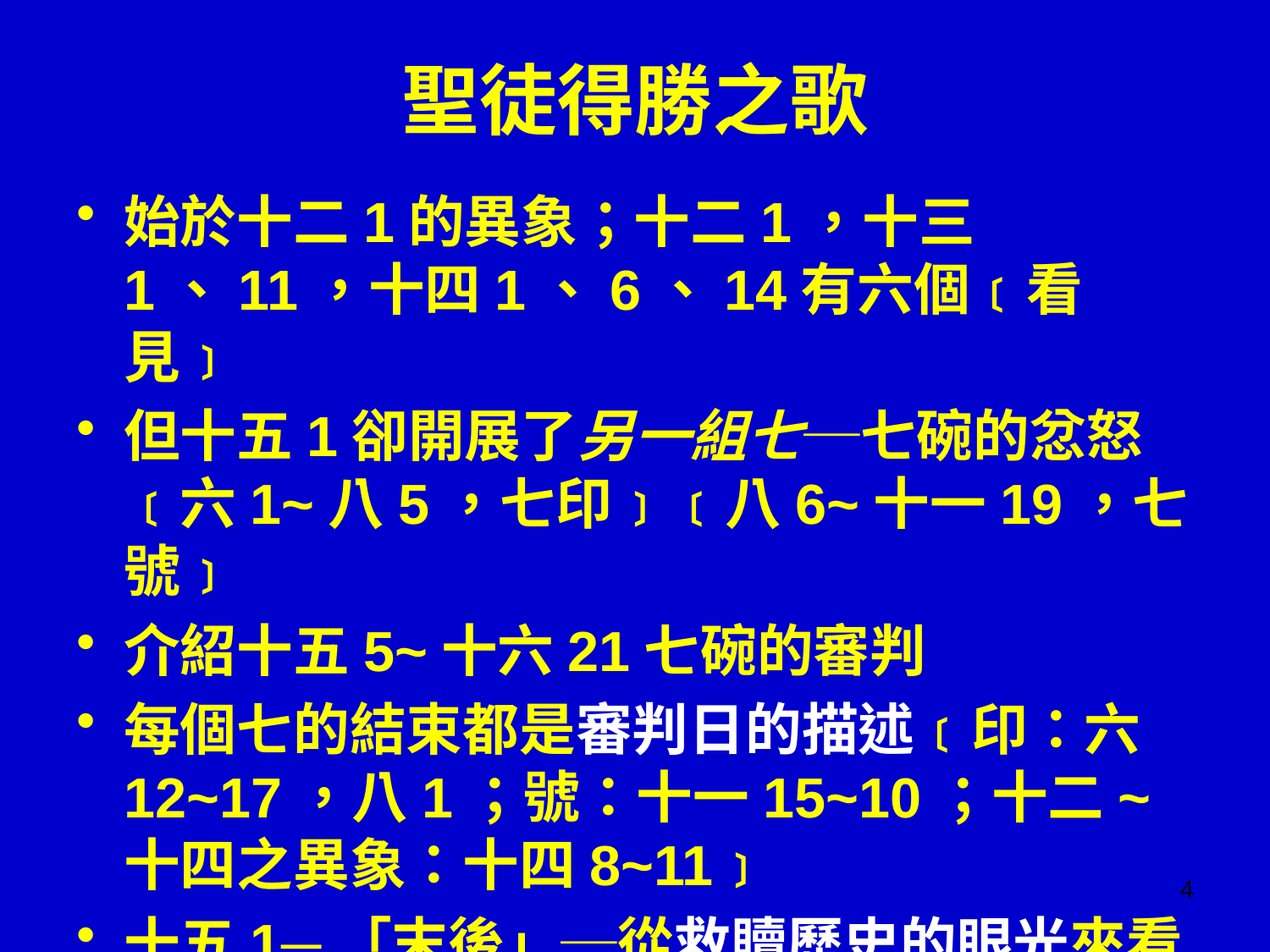

# 聖徒得勝之歌
始於十二1的異象；十二1，十三1、11，十四1、6、14有六個﹝看見﹞
但十五1卻開展了另一組七─七碗的忿怒﹝六1~八5，七印﹞﹝八6~十一19，七號﹞
介紹十五5~十六21七碗的審判
每個七的結束都是審判日的描述﹝印：六12~17，八1；號：十一15~10；十二~十四之異象：十四8~11﹞
十五1─「末後」─從救贖歷史的眼光來看
4